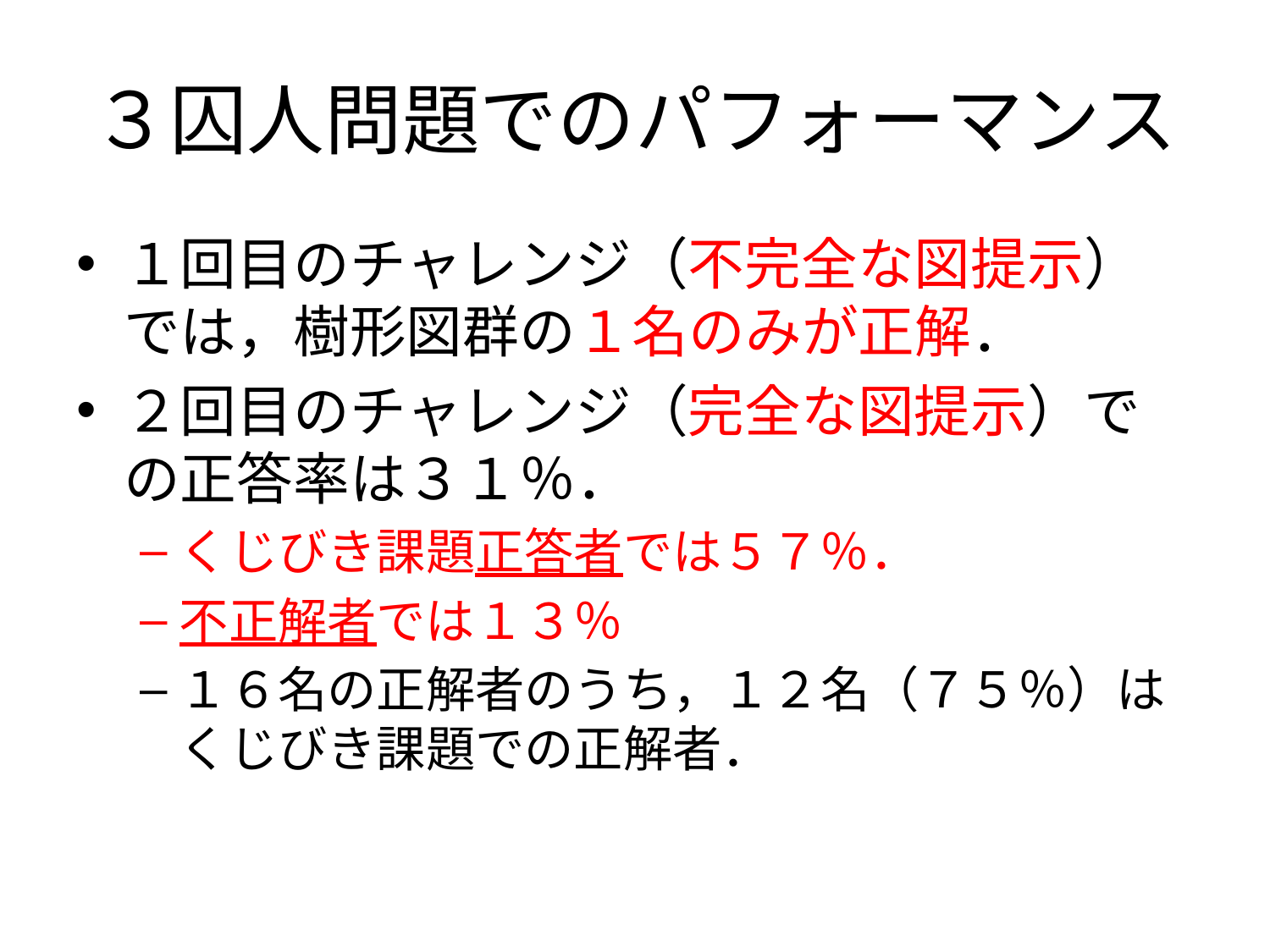

# ３囚人問題でのパフォーマンス
１回目のチャレンジ（不完全な図提示）では，樹形図群の１名のみが正解．
２回目のチャレンジ（完全な図提示）での正答率は３１％．
くじびき課題正答者では５７％．
不正解者では１３％
１６名の正解者のうち，１２名（７５％）はくじびき課題での正解者．